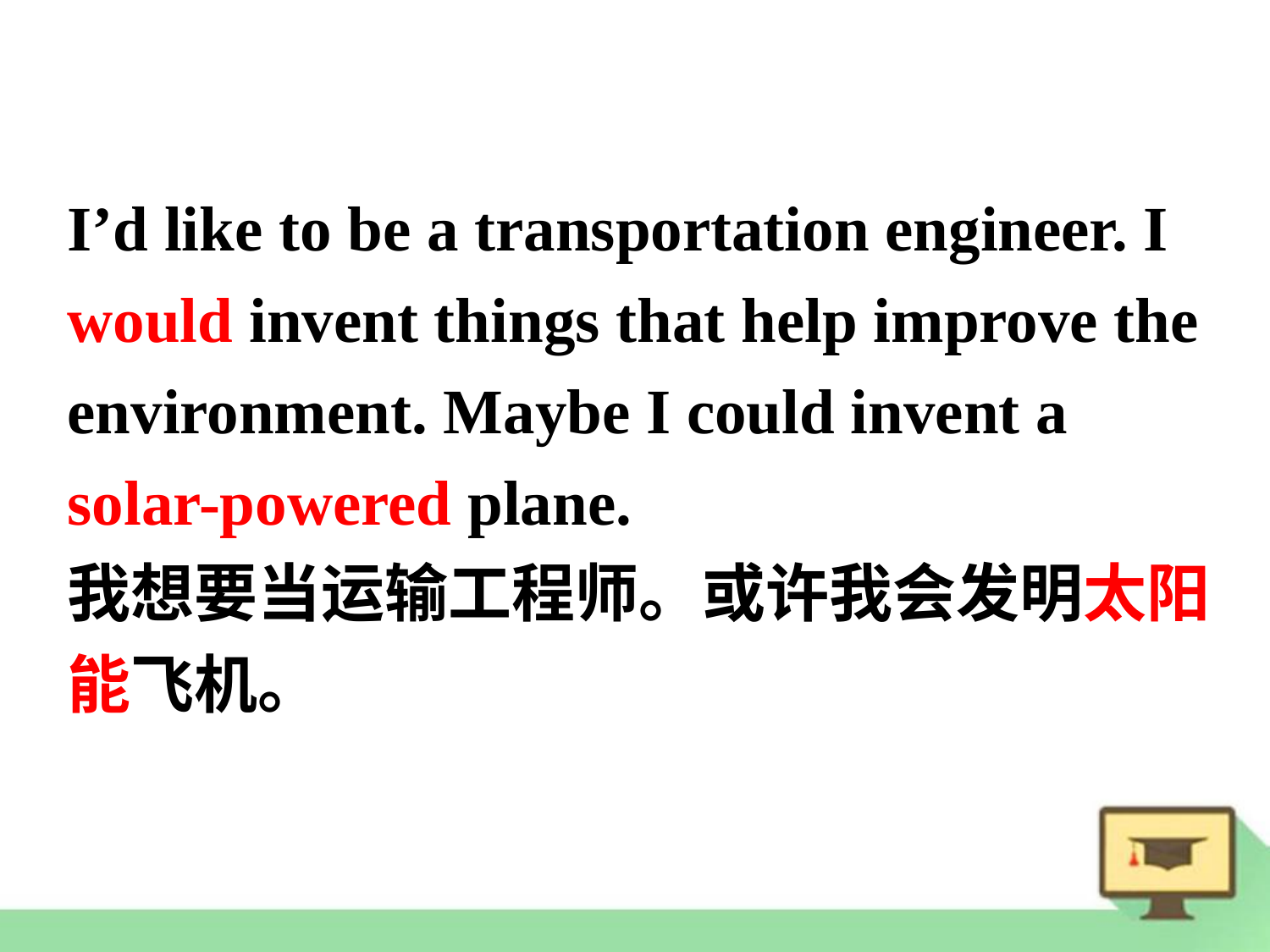

I’d like to be a transportation engineer. I would invent things that help improve the environment. Maybe I could invent a solar-powered plane.
我想要当运输工程师。或许我会发明太阳能飞机。